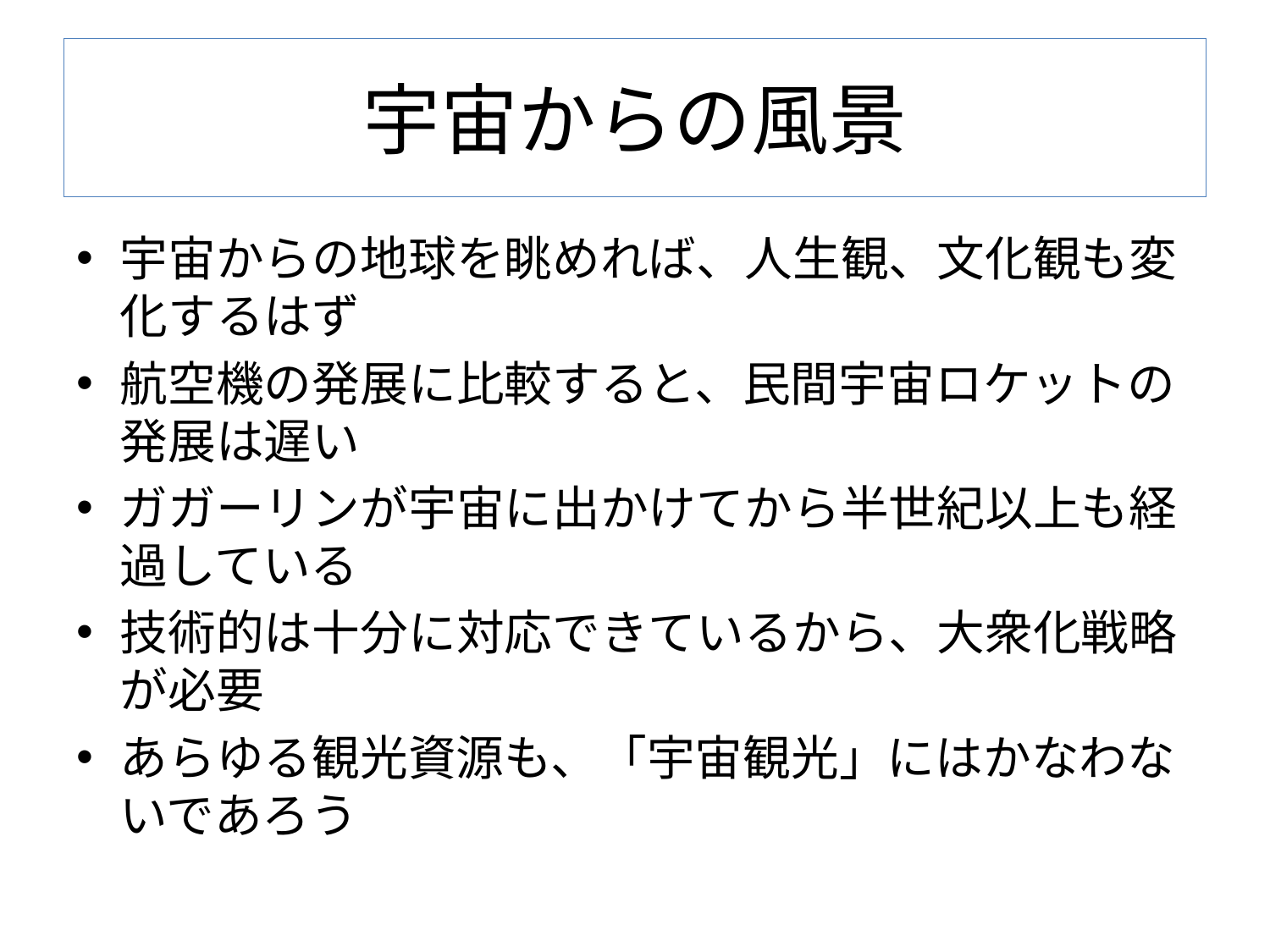

# 宇宙からの風景
宇宙からの地球を眺めれば、人生観、文化観も変化するはず
航空機の発展に比較すると、民間宇宙ロケットの発展は遅い
ガガーリンが宇宙に出かけてから半世紀以上も経過している
技術的は十分に対応できているから、大衆化戦略が必要
あらゆる観光資源も、「宇宙観光」にはかなわないであろう